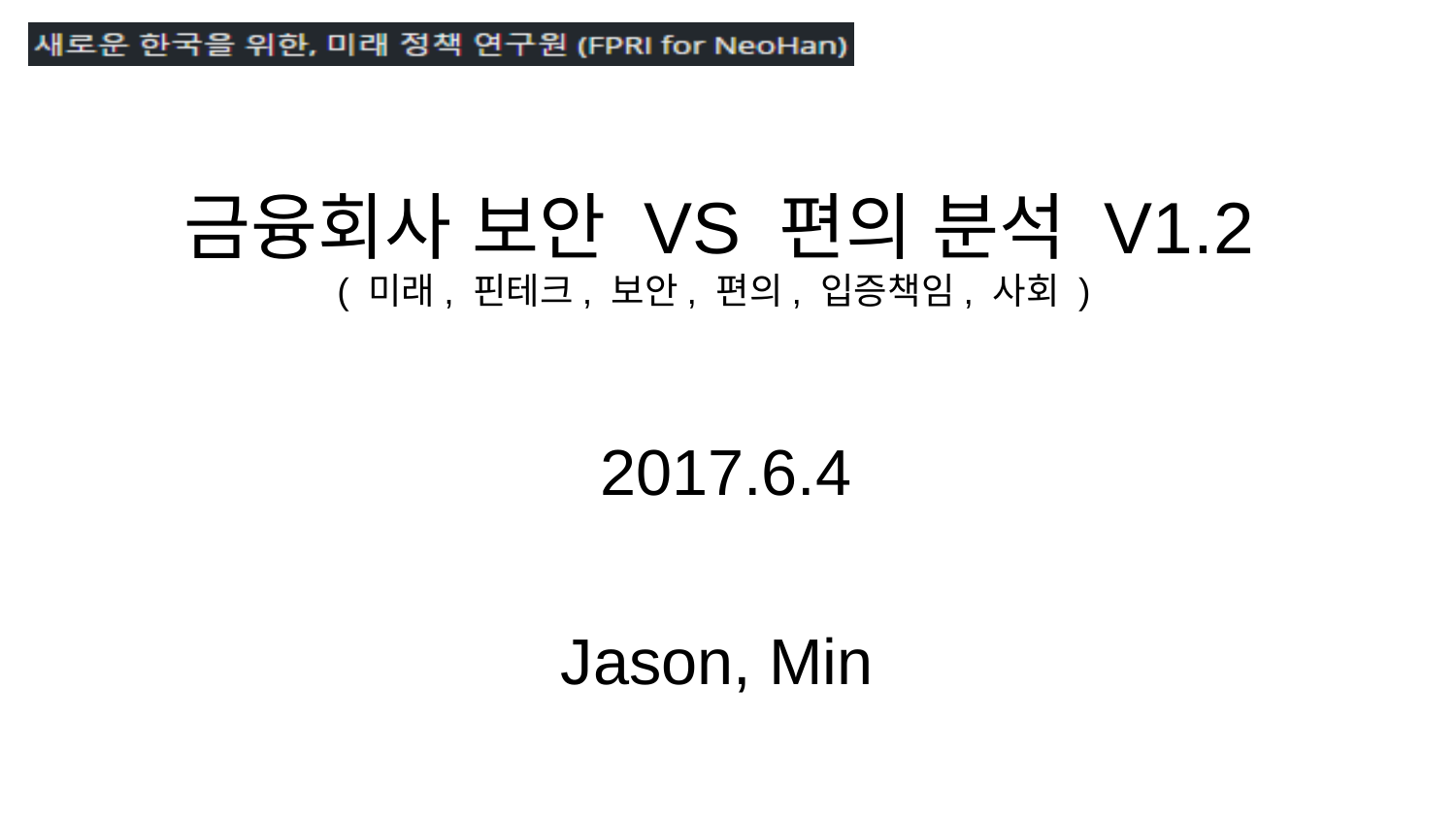

금융회사 보안 VS 편의 분석 V1.2
( 미래, 핀테크, 보안, 편의, 입증책임, 사회 )
2017.6.4

Jason, Min